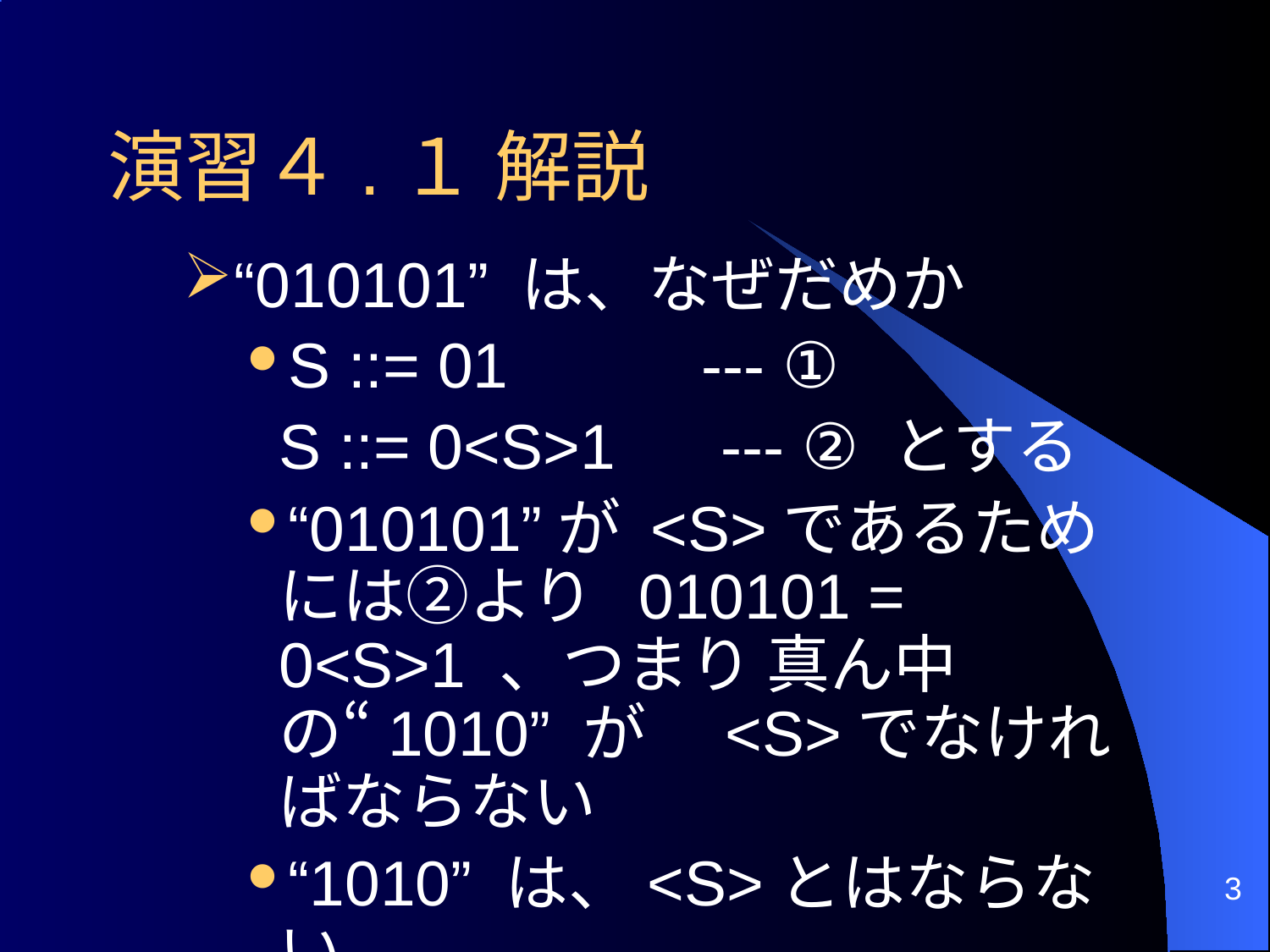

# 演習４.１ 解説
“010101” は、なぜだめか
S ::= 01           --- ①
	S ::= 0<S>1      --- ② とする
“010101”が <S>であるためには②より  010101 = 0<S>1 、つまり 真ん中の“1010” が　<S>でなければならない
“1010” は、<S>とはならない
3